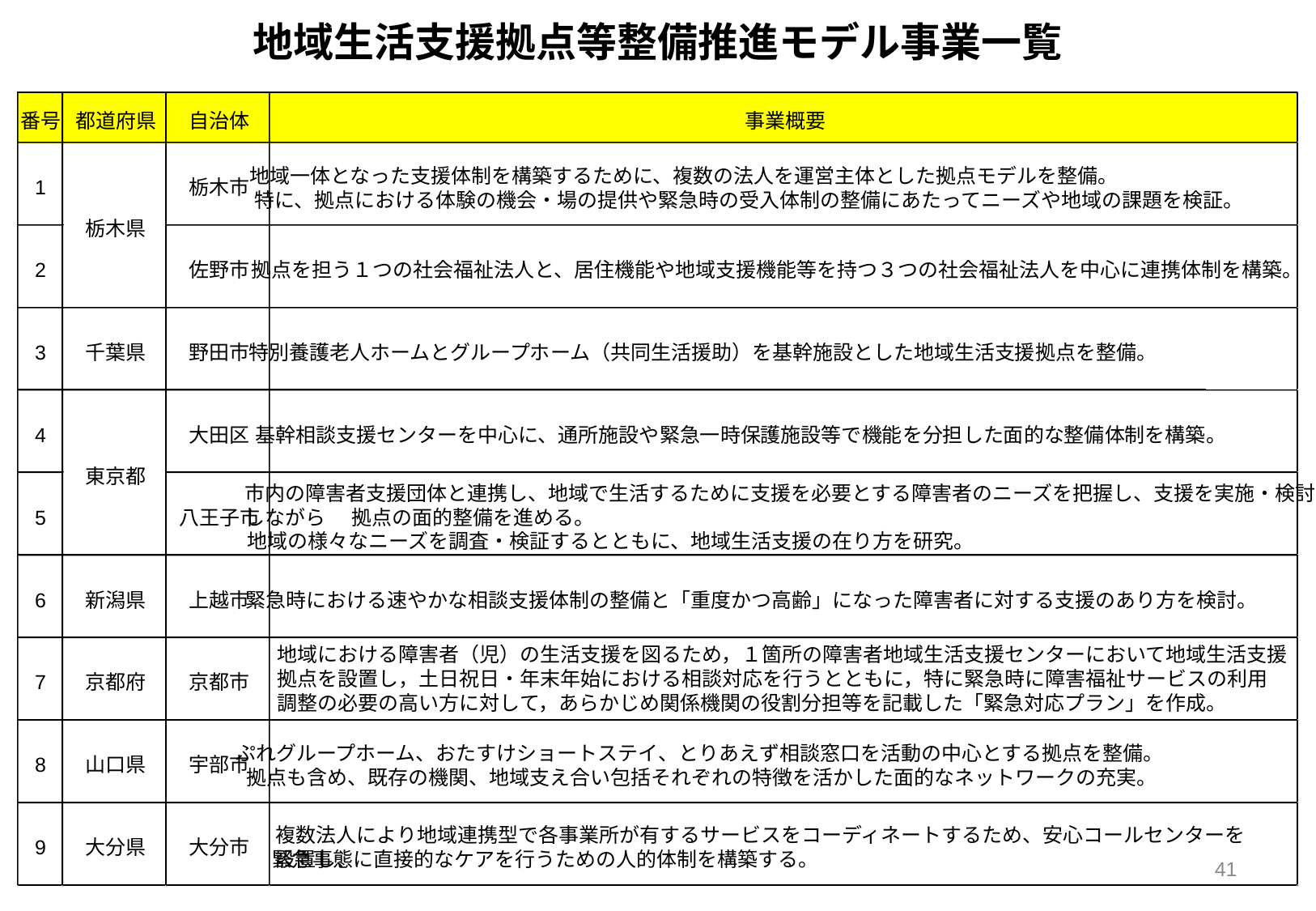

地域生活支援拠点等整備推進モデル事業一覧

番号
都道府県
自治体
事業概要

地域一体となった支援体制を構築するために、複数の法人を運営主体とした拠点モデルを整備。
1
栃木市
特に、拠点における体験の機会・場の提供や緊急時の受入体制の整備にあたってニーズや地域の課題を検証。
栃木県

2
佐野市
拠点を担う１つの社会福祉法人と、居住機能や地域支援機能等を持つ３つの社会福祉法人を中心に連携体制を構築。

3
千葉県
野田市
特別養護老人ホームとグループホーム（共同生活援助）を基幹施設とした地域生活支援拠点を整備。

4
大田区
基幹相談支援センターを中心に、通所施設や緊急一時保護施設等で機能を分担した面的な整備体制を構築。
東京都

市内の障害者支援団体と連携し、地域で生活するために支援を必要とする障害者のニーズを把握し、支援を実施・検討
しながら
5
八王子市
　　　　　拠点の面的整備を進める。
地域の様々なニーズを調査・検証するとともに、地域生活支援の在り方を研究。

6
新潟県
上越市
緊急時における速やかな相談支援体制の整備と「重度かつ高齢」になった障害者に対する支援のあり方を検討。

7
京都府
京都市

8
山口県
宇部市

9
大分県
大分市

地域における障害者（児）の生活支援を図るため，１箇所の障害者地域生活支援センターにおいて地域生活支援拠点を設置し，土日祝日・年末年始における相談対応を行うとともに，特に緊急時に障害福祉サービスの利用調整の必要の高い方に対して，あらかじめ関係機関の役割分担等を記載した「緊急対応プラン」を作成。

ぷれグループホーム、おたすけショートステイ、とりあえず相談窓口を活動の中心とする拠点を整備。
拠点も含め、既存の機関、地域支え合い包括それぞれの特徴を活かした面的なネットワークの充実。
複数法人により地域連携型で各事業所が有するサービスをコーディネートするため、安心コールセンターを設置し、
41
緊急事態に直接的なケアを行うための人的体制を構築する。